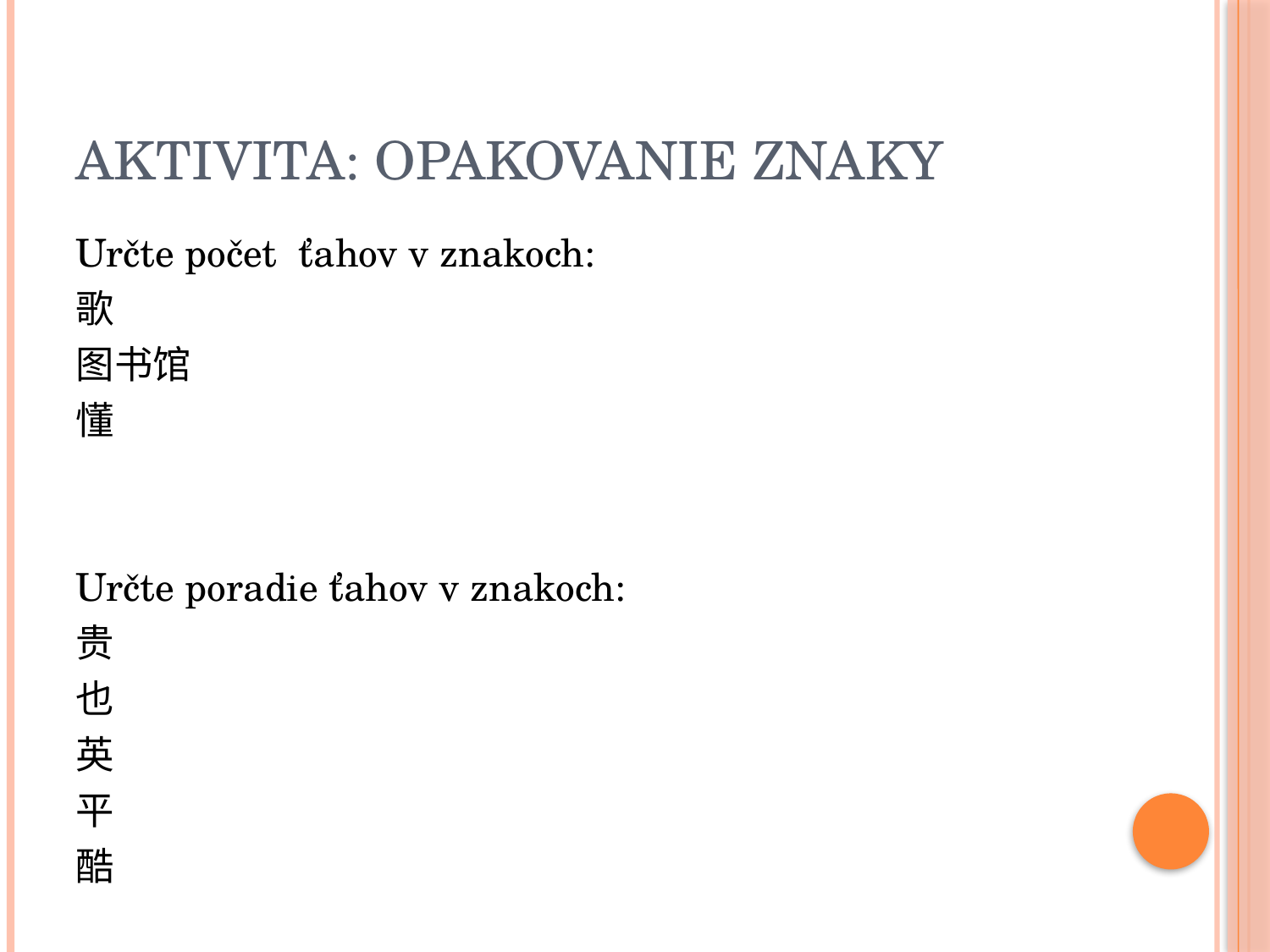

# Aktivita: opakovanie znaky
Určte počet  ťahov v znakoch:
歌
图书馆
懂

Určte poradie ťahov v znakoch:
贵
也
英
平
酷